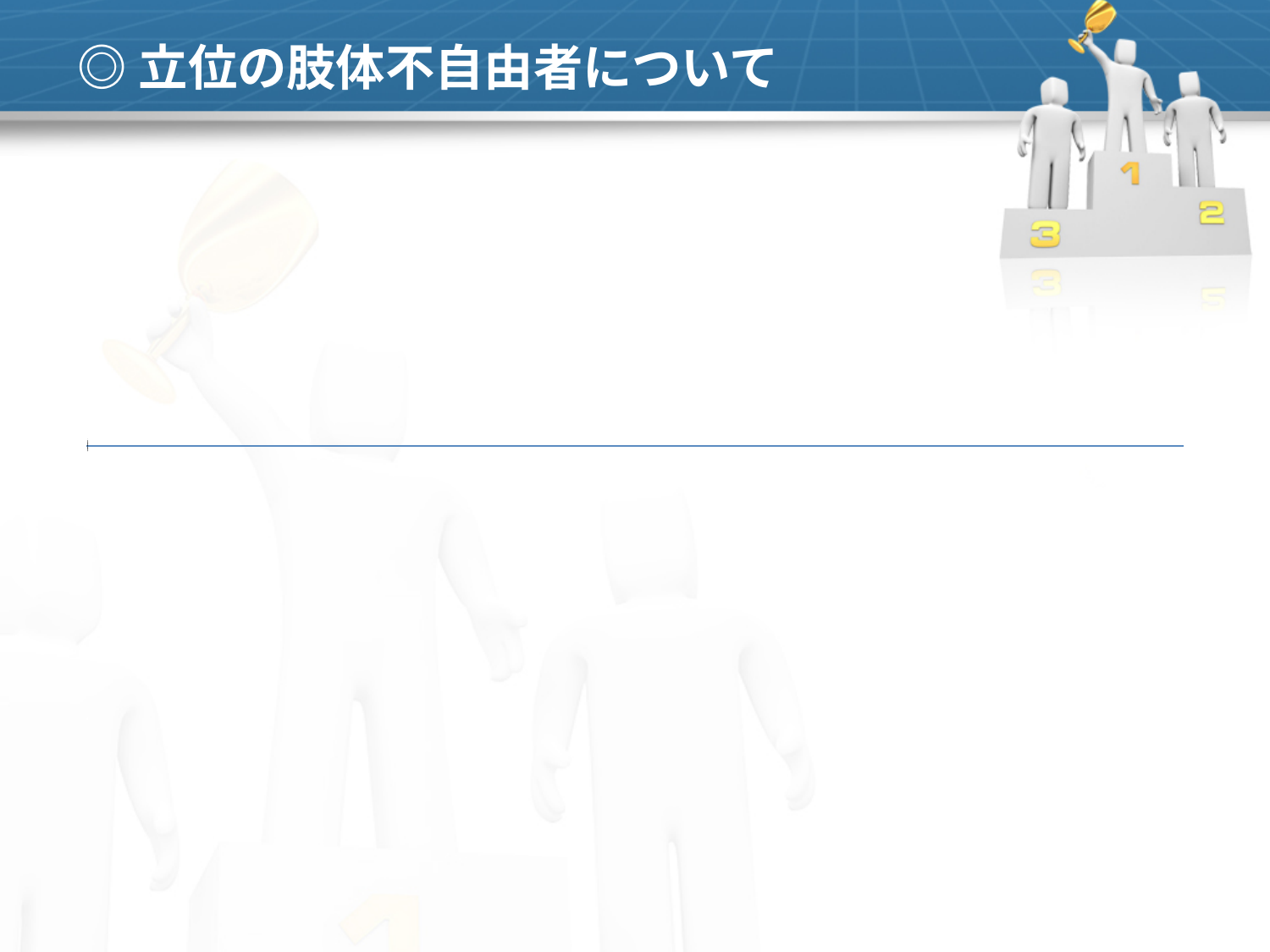

# ◎立位の肢体不自由者について
１．文字の記入に困っていたら代筆を申し出る